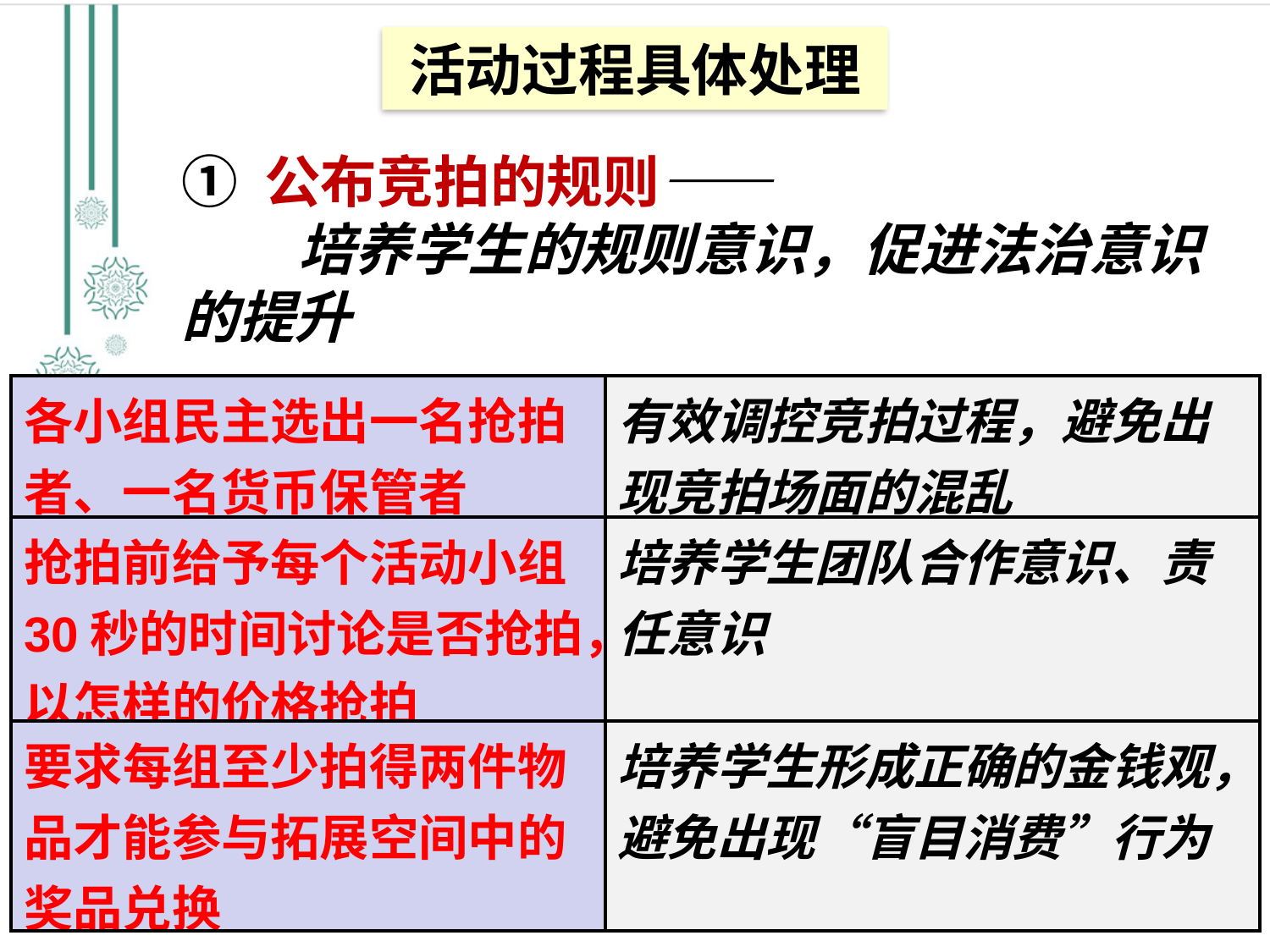

活动过程具体处理
① 公布竞拍的规则——
        培养学生的规则意识，促进法治意识的提升
| 各小组民主选出一名抢拍者、一名货币保管者 | 有效调控竞拍过程，避免出现竞拍场面的混乱 |
| --- | --- |
| 抢拍前给予每个活动小组30秒的时间讨论是否抢拍，以怎样的价格抢拍 | 培养学生团队合作意识、责任意识 |
| 要求每组至少拍得两件物品才能参与拓展空间中的奖品兑换 | 培养学生形成正确的金钱观，避免出现“盲目消费”行为 |